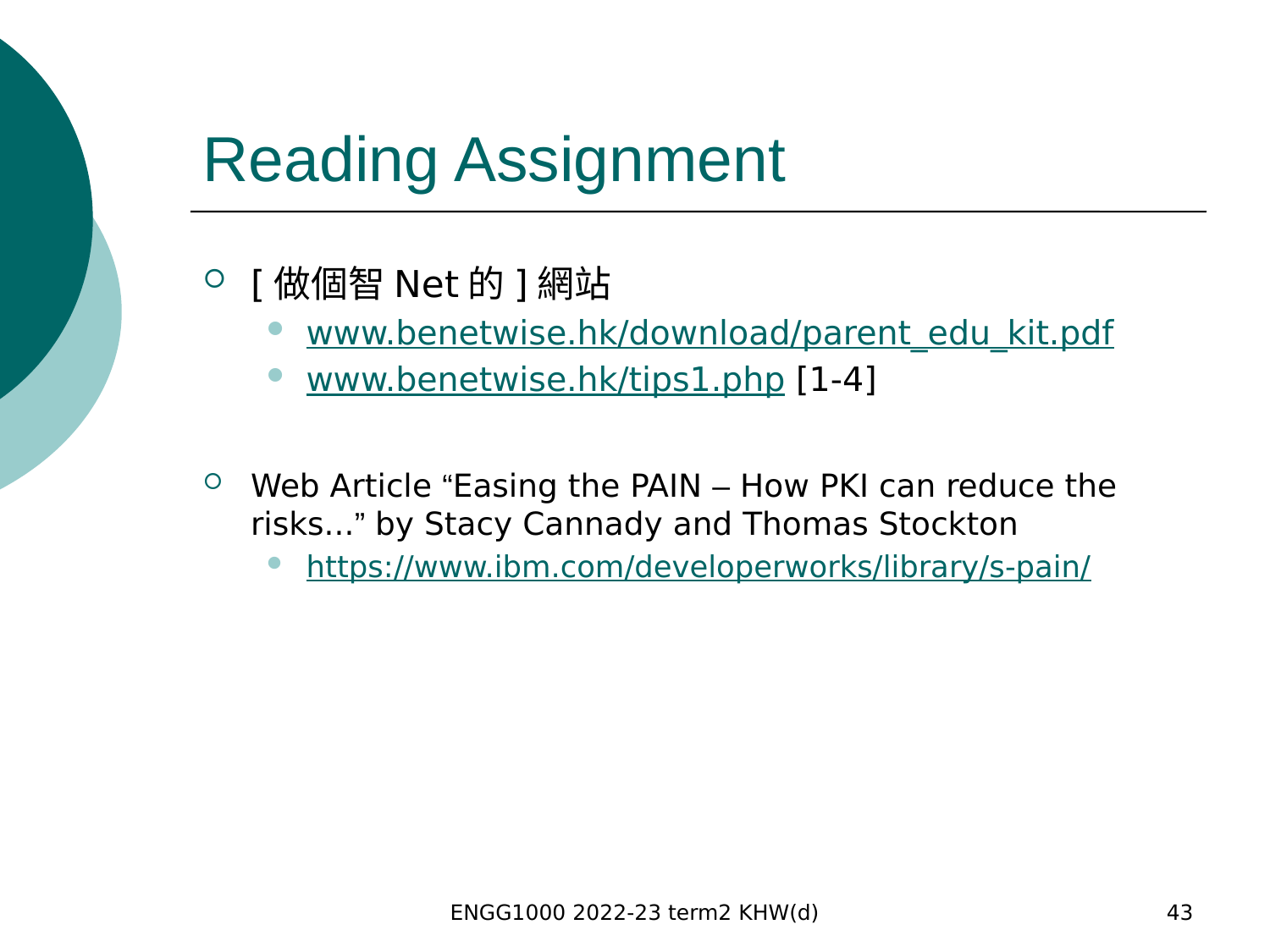

# Reading Assignment
[做個智Net的]網站
www.benetwise.hk/download/parent_edu_kit.pdf
www.benetwise.hk/tips1.php [1-4]

Web Article “Easing the PAIN – How PKI can reduce the risks...” by Stacy Cannady and Thomas Stockton
https://www.ibm.com/developerworks/library/s-pain/
ENGG1000 2022-23 term2 KHW(d)
43